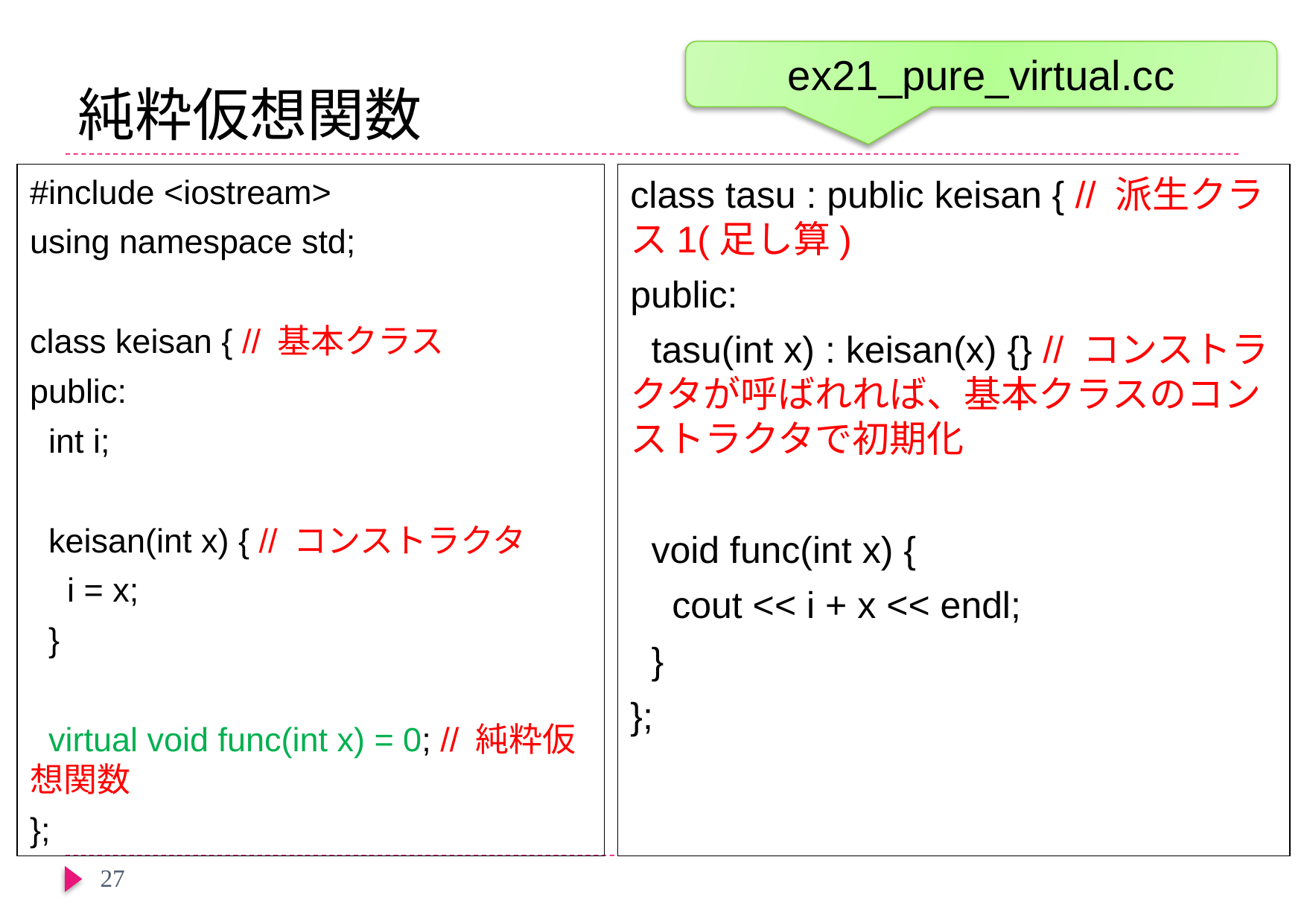

# 純粋仮想関数
ex21_pure_virtual.cc
class tasu : public keisan { // 派生クラス1(足し算)
public:
  tasu(int x) : keisan(x) {} // コンストラクタが呼ばれれば、基本クラスのコンストラクタで初期化

  void func(int x) {
    cout << i + x << endl;
  }
};

#include <iostream>
using namespace std;

class keisan { // 基本クラス
public:
  int i;

  keisan(int x) { // コンストラクタ
    i = x;
  }

  virtual void func(int x) = 0; // 純粋仮想関数
};
27